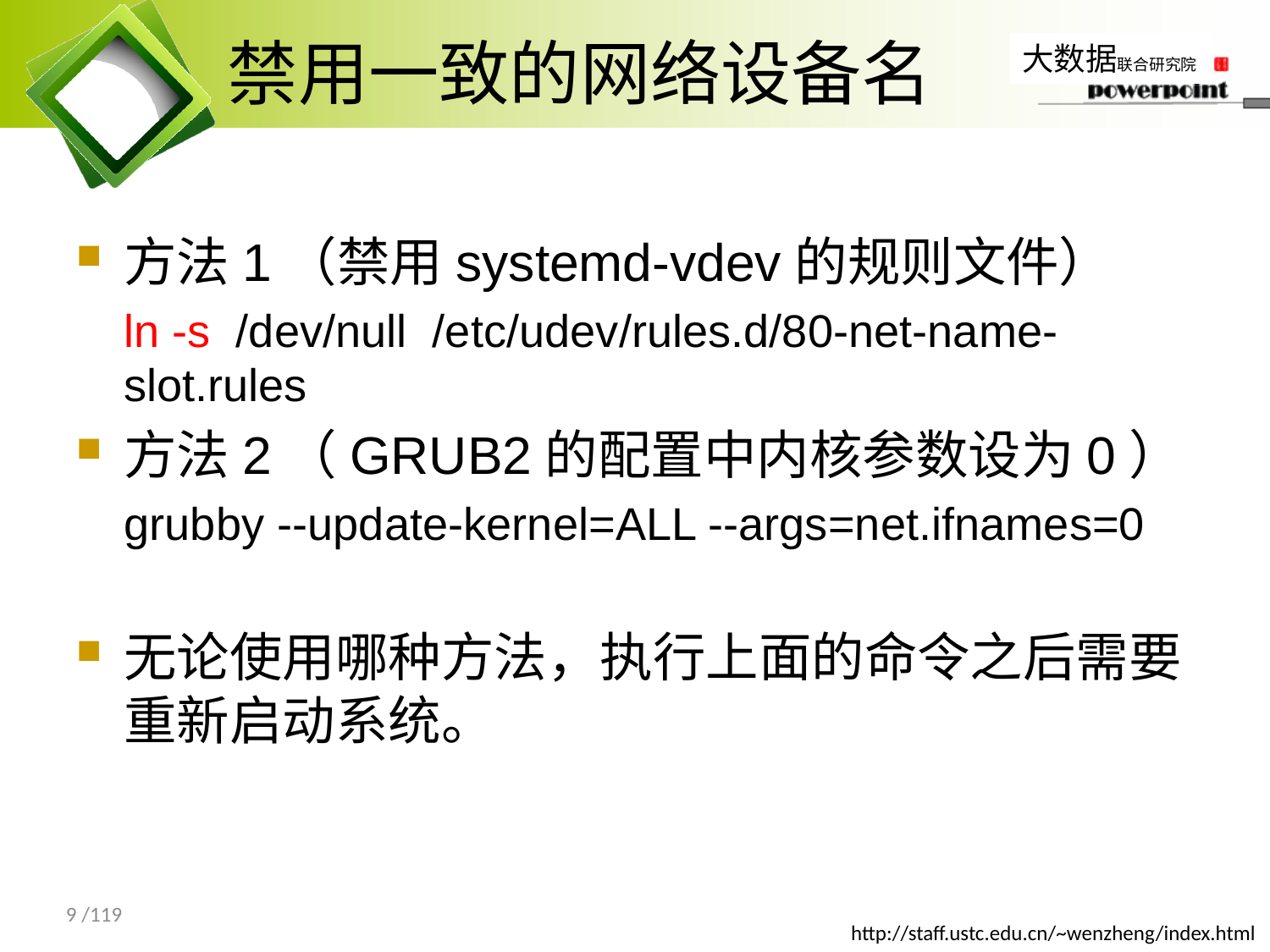

# 禁用一致的网络设备名

方法1（禁用systemd-vdev的规则文件）
ln -s  /dev/null  /etc/udev/rules.d/80-net-name-slot.rules
方法2（GRUB2的配置中内核参数设为0）
grubby --update-kernel=ALL --args=net.ifnames=0

无论使用哪种方法，执行上面的命令之后需要重新启动系统。
9